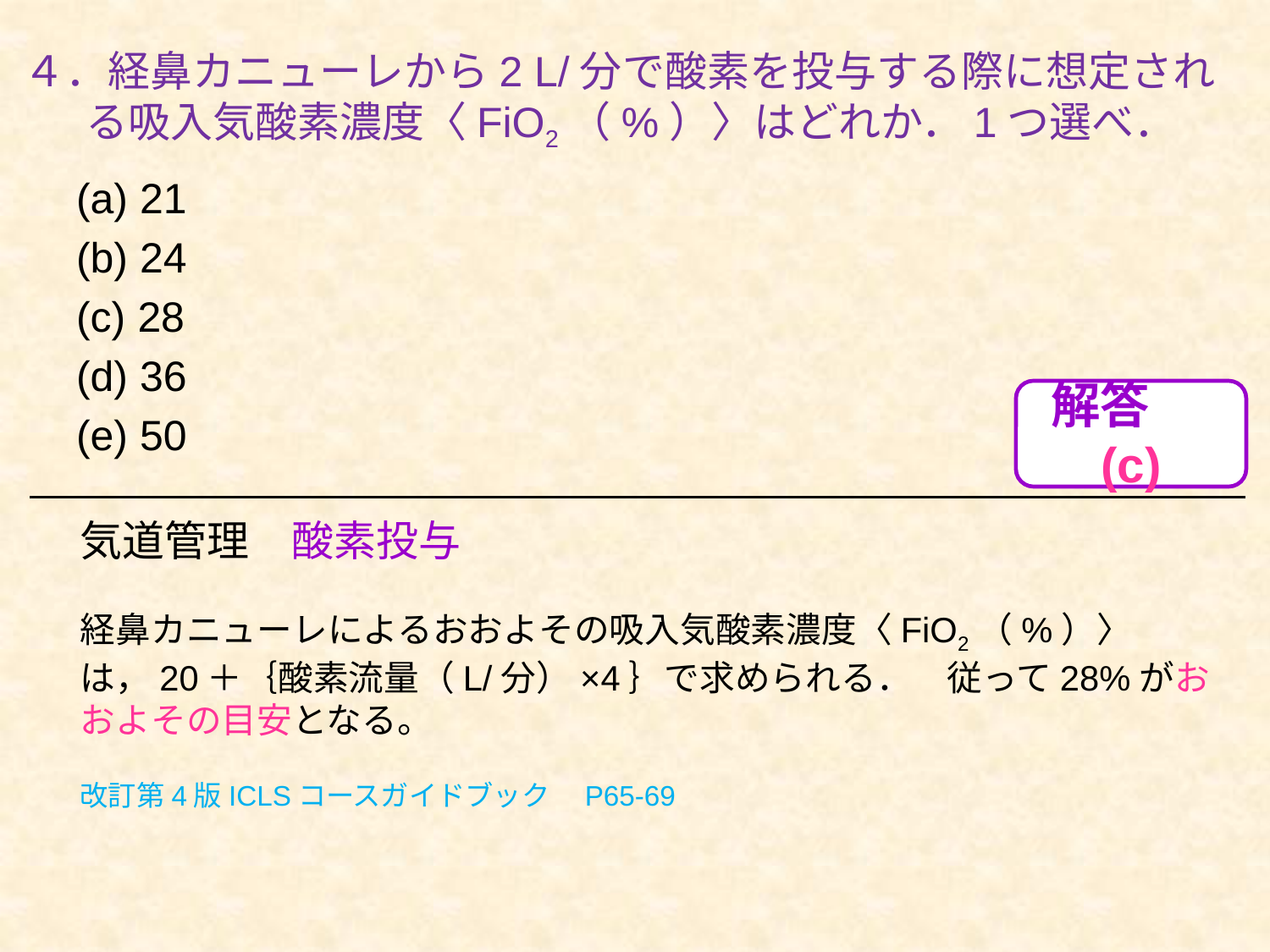

# ４．経鼻カニューレから2 L/分で酸素を投与する際に想定される吸入気酸素濃度〈FiO2（%）〉はどれか．1つ選べ．
(a) 21
(b) 24
(c) 28
(d) 36
(e) 50
解答　(c)
気道管理　酸素投与

経鼻カニューレによるおおよその吸入気酸素濃度〈FiO2（%）〉は，20＋｛酸素流量（L/分）×4｝で求められる．　従って28%がおおよその目安となる。

改訂第4版ICLSコースガイドブック　P65-69